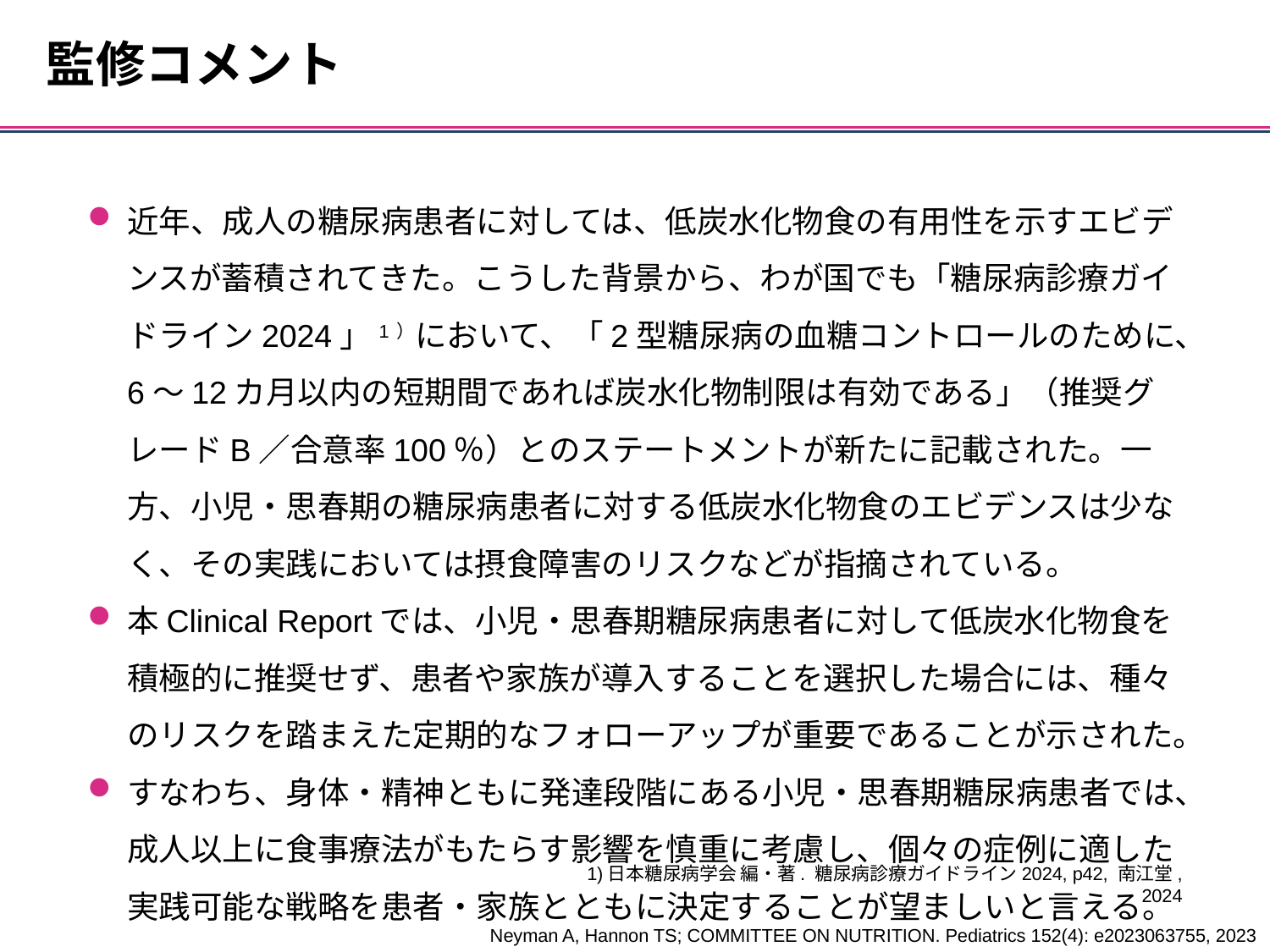

監修コメント
近年、成人の糖尿病患者に対しては、低炭水化物食の有用性を示すエビデンスが蓄積されてきた。こうした背景から、わが国でも「糖尿病診療ガイドライン2024」1）において、「2型糖尿病の血糖コントロールのために、6～12カ月以内の短期間であれば炭水化物制限は有効である」（推奨グレードB／合意率100％）とのステートメントが新たに記載された。一方、小児・思春期の糖尿病患者に対する低炭水化物食のエビデンスは少なく、その実践においては摂食障害のリスクなどが指摘されている。
本Clinical Reportでは、小児・思春期糖尿病患者に対して低炭水化物食を積極的に推奨せず、患者や家族が導入することを選択した場合には、種々のリスクを踏まえた定期的なフォローアップが重要であることが示された。
すなわち、身体・精神ともに発達段階にある小児・思春期糖尿病患者では、成人以上に食事療法がもたらす影響を慎重に考慮し、個々の症例に適した実践可能な戦略を患者・家族とともに決定することが望ましいと言える。
1)日本糖尿病学会 編・著. 糖尿病診療ガイドライン2024, p42, 南江堂, 2024
Neyman A, Hannon TS; COMMITTEE ON NUTRITION. Pediatrics 152(4): e2023063755, 2023